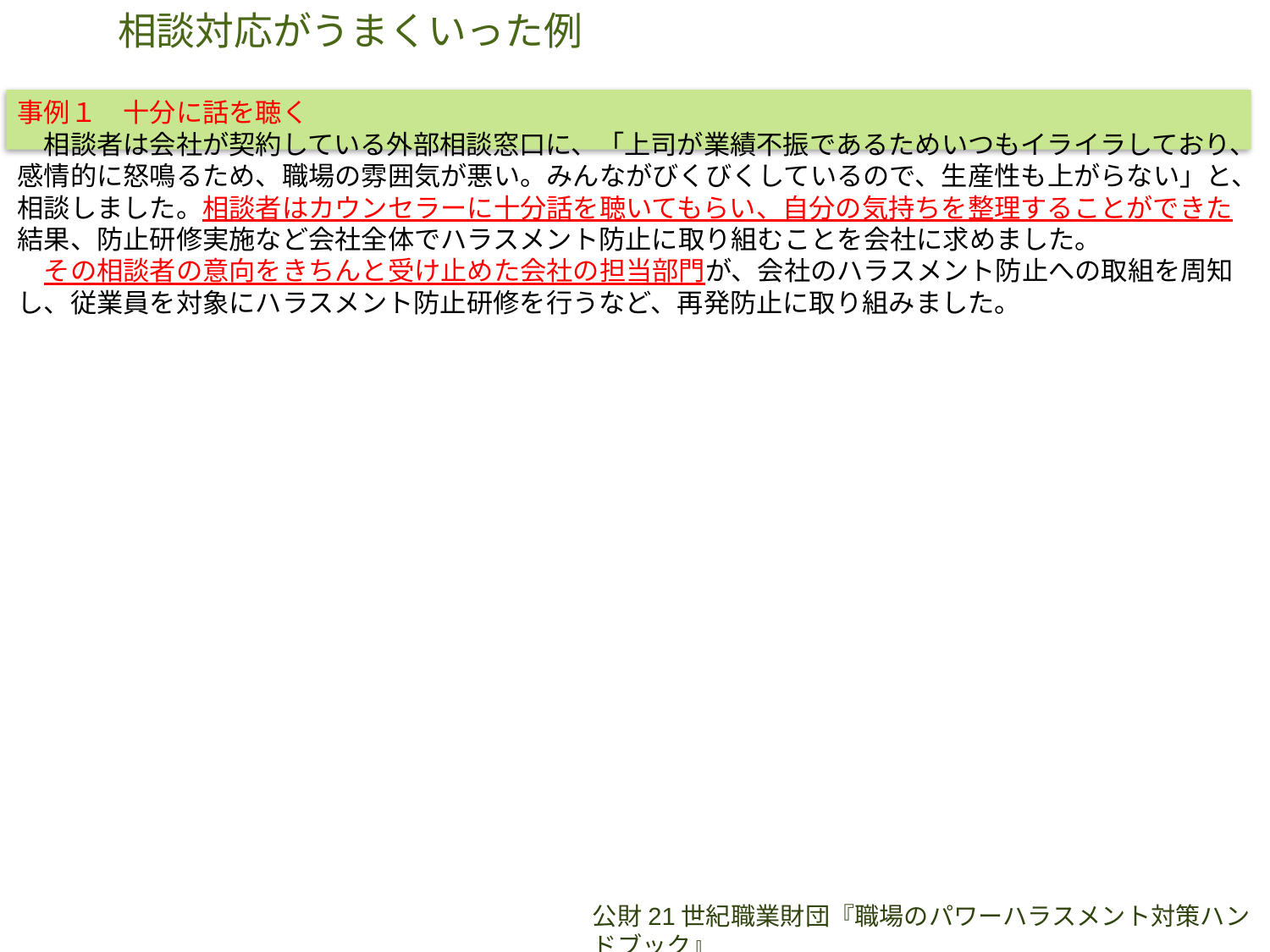

相談対応がうまくいった例
事例１　十分に話を聴く
　相談者は会社が契約している外部相談窓口に、「上司が業績不振であるためいつもイライラしており、感情的に怒鳴るため、職場の雰囲気が悪い。みんながびくびくしているので、生産性も上がらない」と、相談しました。相談者はカウンセラーに十分話を聴いてもらい、自分の気持ちを整理することができた結果、防止研修実施など会社全体でハラスメント防止に取り組むことを会社に求めました。
　その相談者の意向をきちんと受け止めた会社の担当部門が、会社のハラスメント防止への取組を周知し、従業員を対象にハラスメント防止研修を行うなど、再発防止に取り組みました。

公財21世紀職業財団『職場のパワーハラスメント対策ハンドブック』